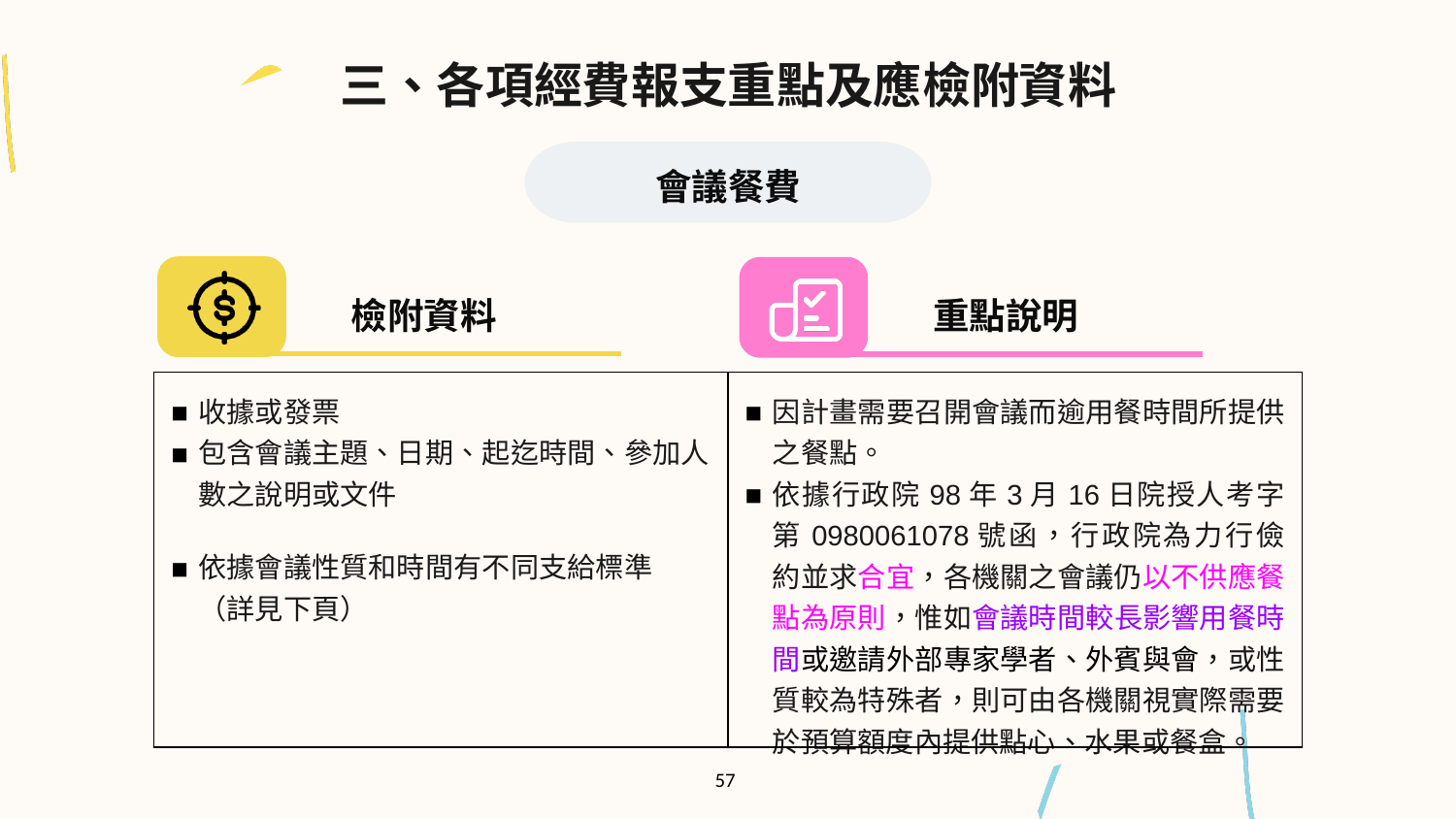

三、各項經費報支重點及應檢附資料

會議餐費

檢附資料
重點說明

| 收據或發票 包含會議主題、日期、起迄時間、參加人數之說明或文件 依據會議性質和時間有不同支給標準 （詳見下頁） | 因計畫需要召開會議而逾用餐時間所提供之餐點。 依據行政院98年3月16日院授人考字第0980061078號函，行政院為力行儉約並求合宜，各機關之會議仍以不供應餐點為原則，惟如會議時間較長影響用餐時間或邀請外部專家學者、外賓與會，或性質較為特殊者，則可由各機關視實際需要於預算額度內提供點心、水果或餐盒。 |
| --- | --- |

57